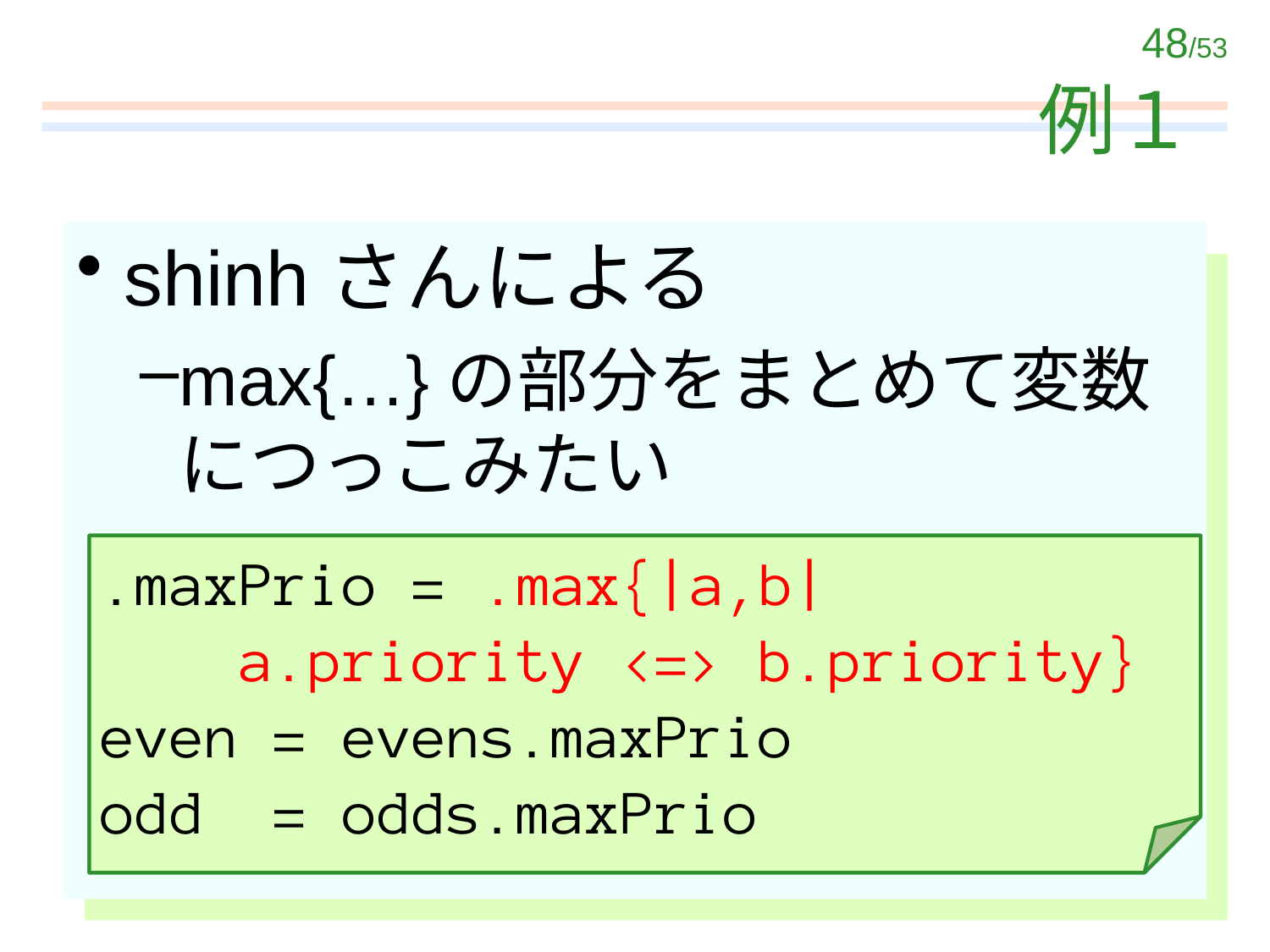

# 例１
shinhさんによる
max{…}の部分をまとめて変数につっこみたい
even = evens.max{|a,b|
    a.priority <=> b.priority} 
odd = odds.max{|a,b|
    a.priority <=> b.priority}
.maxPrio = .max{|a,b|
    a.priority <=> b.priority} 
even = evens.maxPrio
odd  = odds.maxPrio